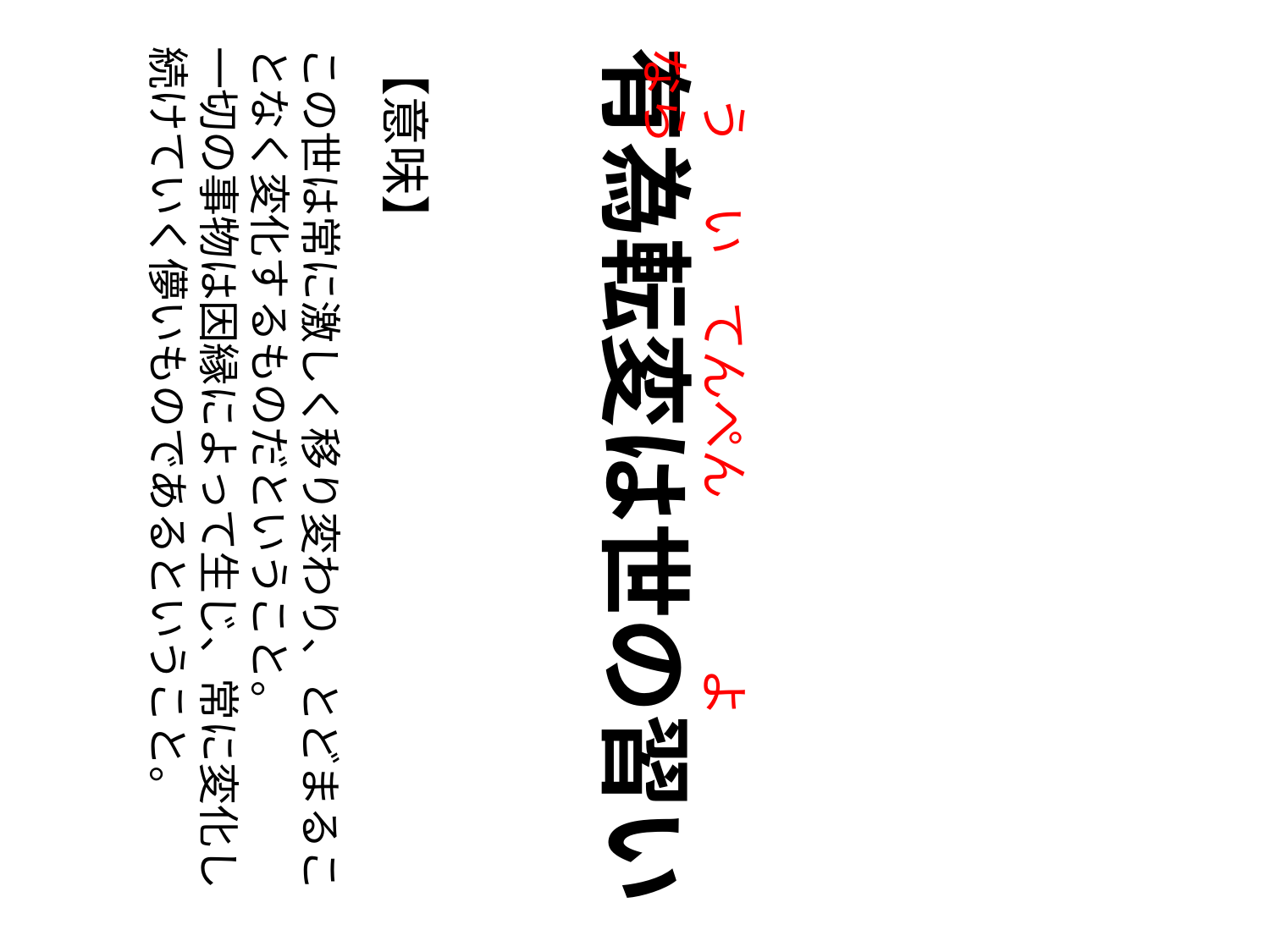

【意味】

この世は常に激しく移り変わり、とどまることなく変化するものだということ。
一切の事物は因縁によって生じ、常に変化し続けていく儚いものであるということ。
　う　 い 　 てんぺん　　　  よ　　　　なら
有為転変は世の習い